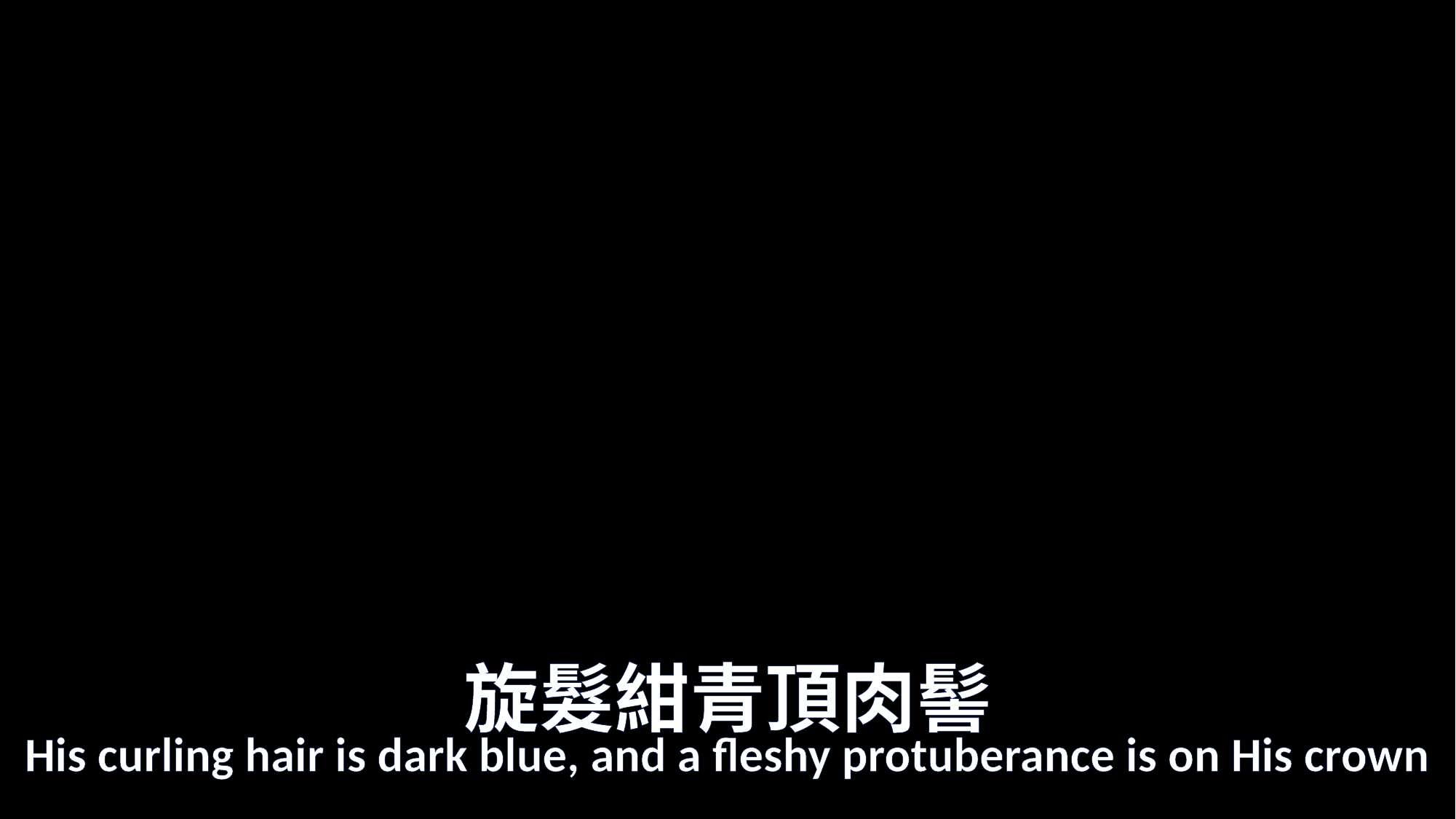

# 旋髮紺青頂肉髻
His curling hair is dark blue, and a fleshy protuberance is on His crown